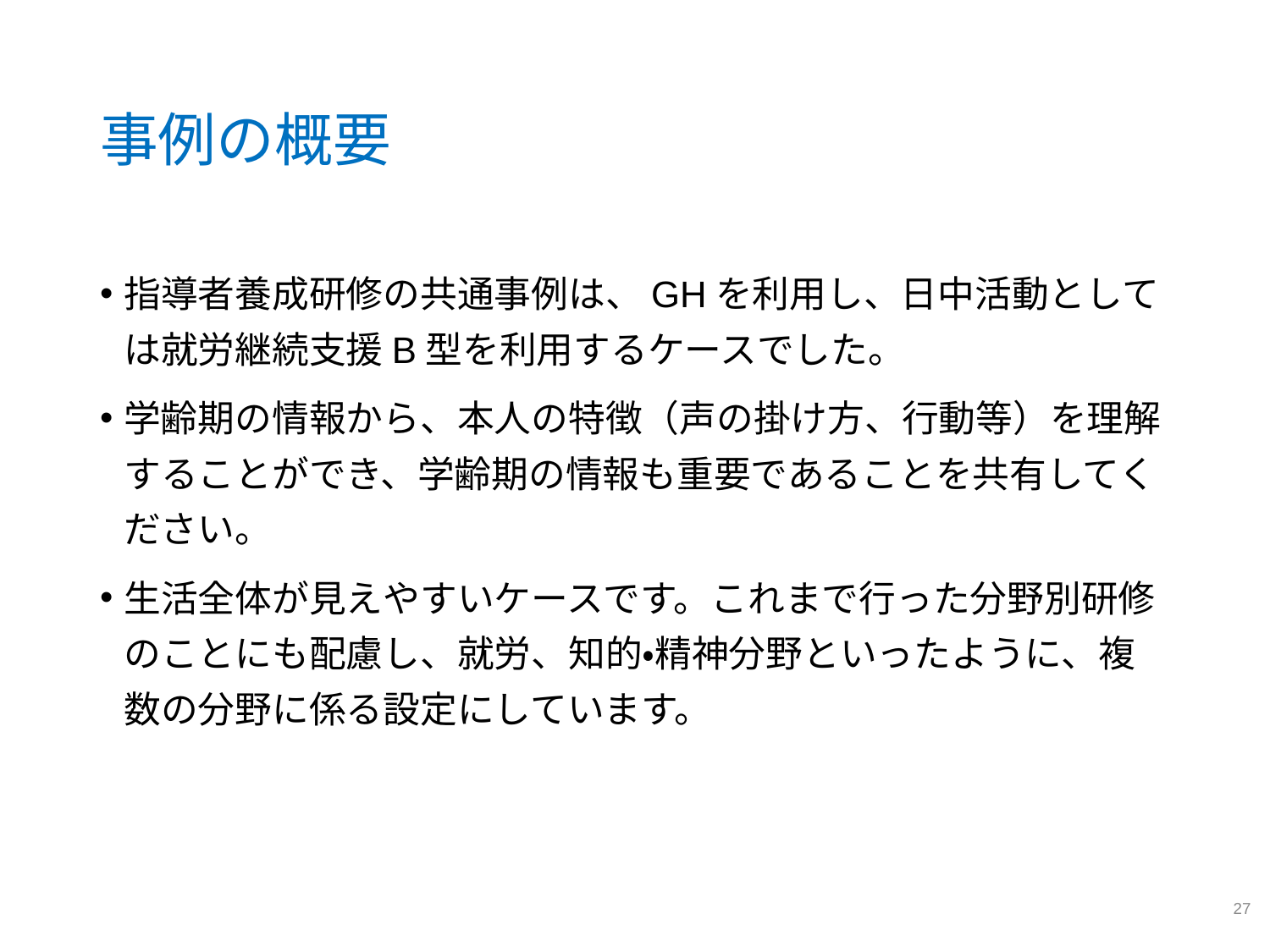

# 事例の概要
指導者養成研修の共通事例は、GHを利用し、日中活動としては就労継続支援B型を利用するケースでした。
学齢期の情報から、本人の特徴（声の掛け方、行動等）を理解することができ、学齢期の情報も重要であることを共有してください。
生活全体が見えやすいケースです。これまで行った分野別研修のことにも配慮し、就労、知的・精神分野といったように、複数の分野に係る設定にしています。
27